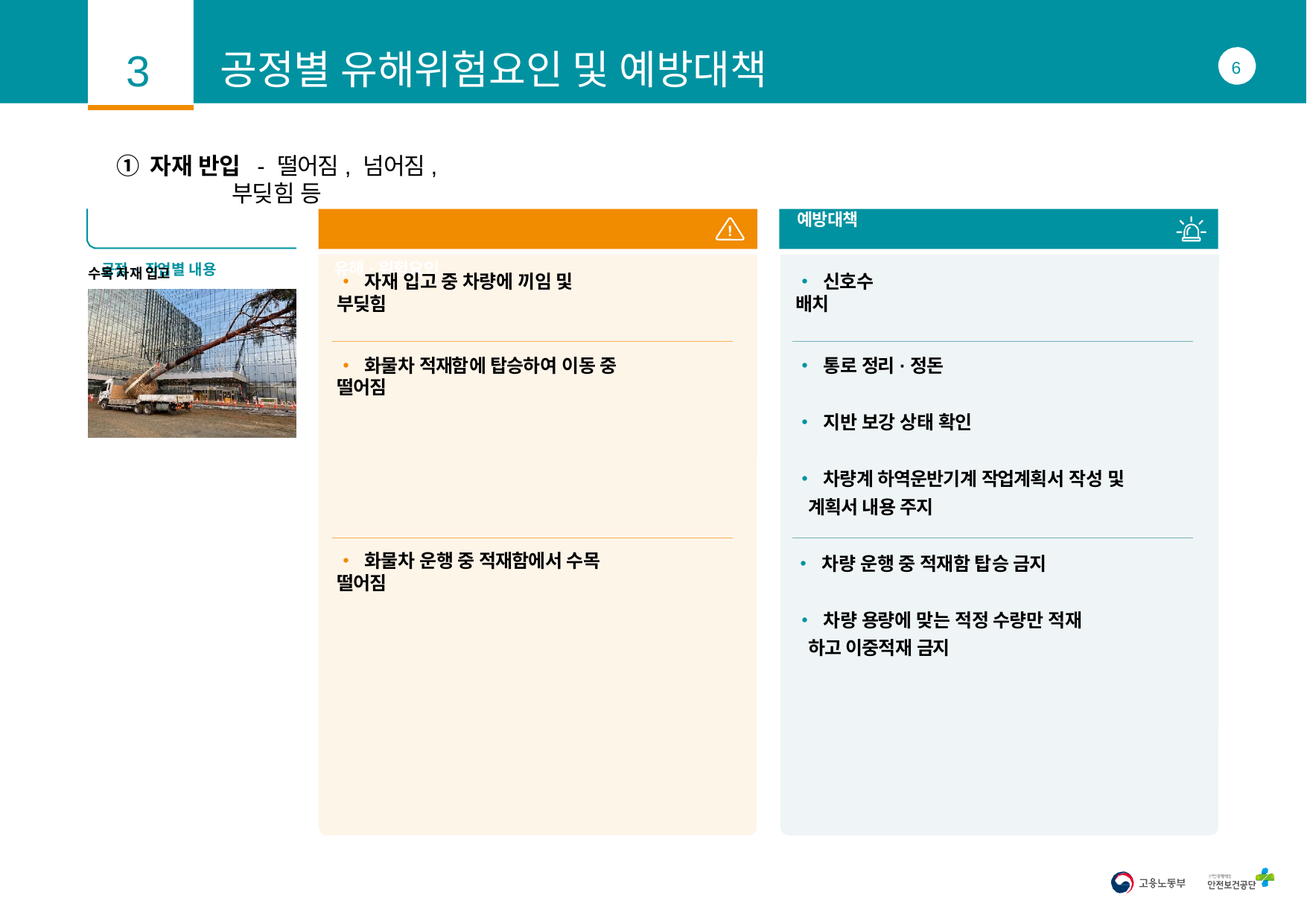

3
# 공정별 유해위험요인 및 예방대책
6
① 자재 반입  - 떨어짐, 넘어짐, 부딪힘 등

공정·작업별 내용	유해·위험요인

예방대책

수목 자재 입고
• 자재 입고 중 차량에 끼임 및 부딪힘
• 신호수 배치

• 화물차 적재함에 탑승하여 이동 중 떨어짐
• 통로 정리·정돈

• 지반 보강 상태 확인

• 차량계 하역운반기계 작업계획서 작성 및 계획서 내용 주지

• 차량 운행 중 적재함 탑승 금지

• 차량 용량에 맞는 적정 수량만 적재 하고 이중적재 금지

• 화물차 운행 중 적재함에서 수목 떨어짐